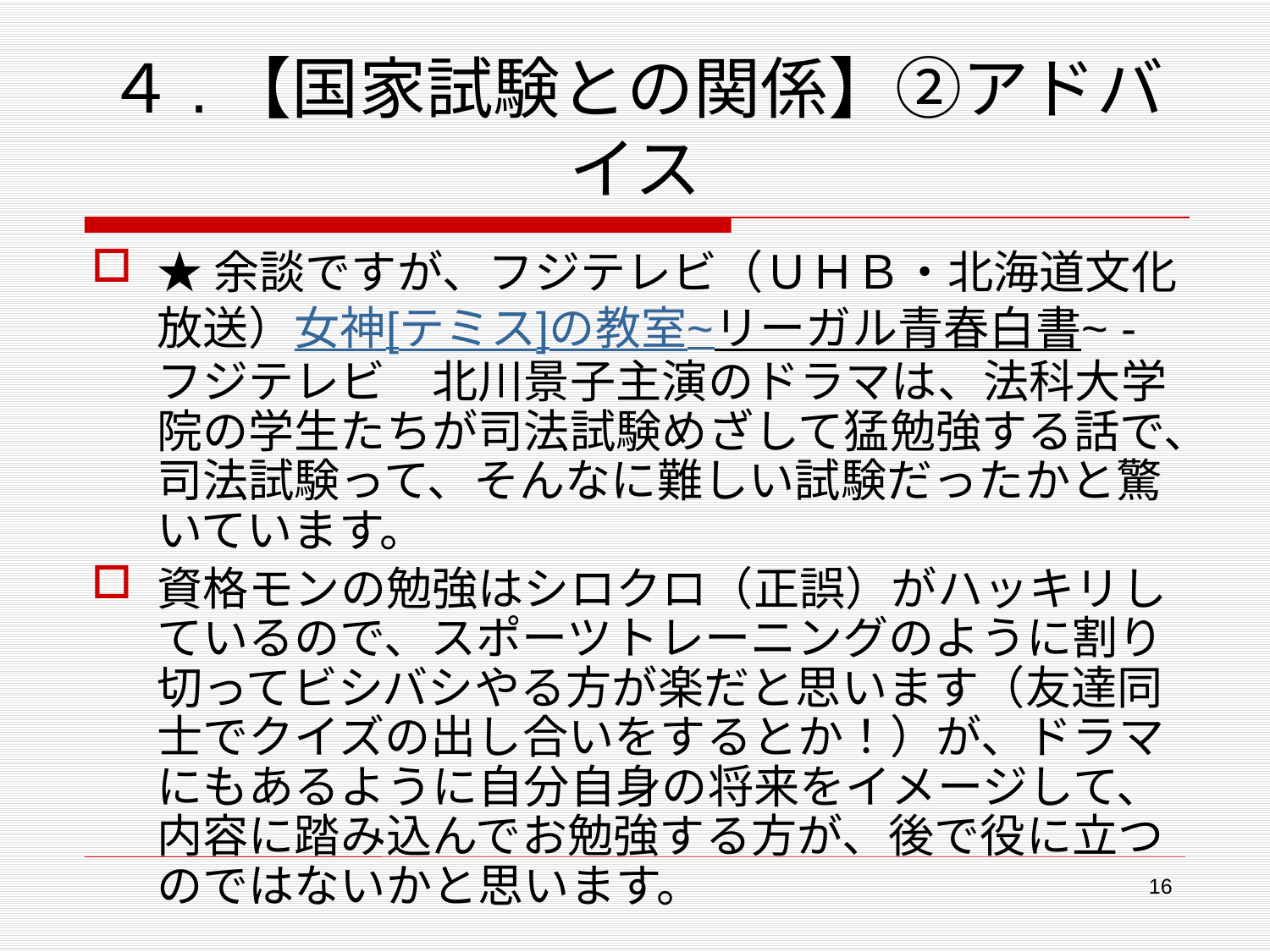

# ４.【国家試験との関係】②アドバイス
★余談ですが、フジテレビ（ＵＨＢ・北海道文化放送）女神[テミス]の教室~リーガル青春白書~ - フジテレビ　北川景子主演のドラマは、法科大学院の学生たちが司法試験めざして猛勉強する話で、司法試験って、そんなに難しい試験だったかと驚いています。
資格モンの勉強はシロクロ（正誤）がハッキリしているので、スポーツトレーニングのように割り切ってビシバシやる方が楽だと思います（友達同士でクイズの出し合いをするとか！）が、ドラマにもあるように自分自身の将来をイメージして、内容に踏み込んでお勉強する方が、後で役に立つのではないかと思います。

16